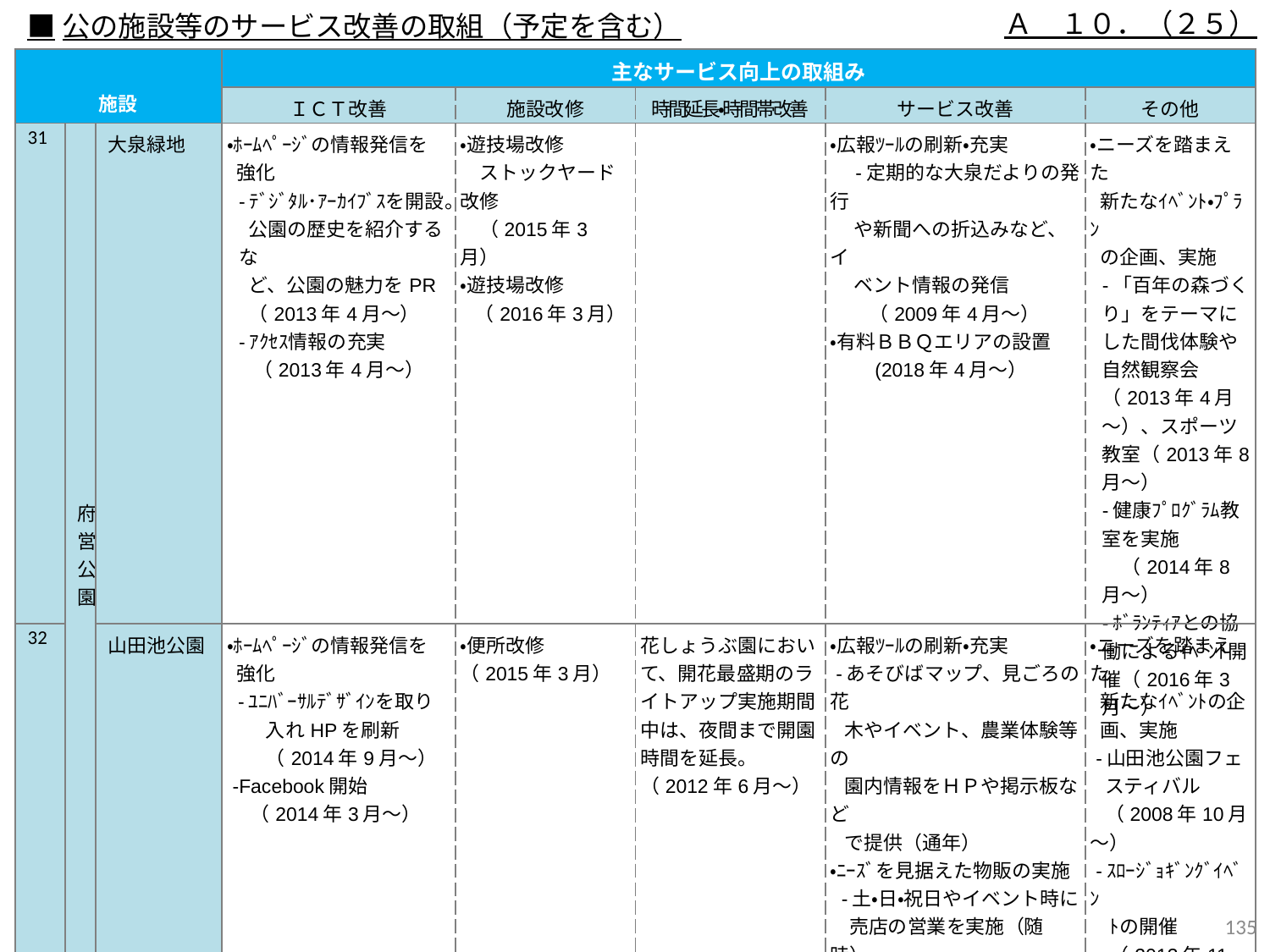

Ａ　１０．（２５）
■公の施設等のサービス改善の取組（予定を含む）
| 施設 |  |  | 主なサービス向上の取組み |  |  |  |  |
| --- | --- | --- | --- | --- | --- | --- | --- |
|  |  |  | ＩＣＴ改善 | 施設改修 | 時間延長・時間帯改善 | サービス改善 | その他 |
| 31 | 府営公園 | 大泉緑地 | ・ﾎｰﾑﾍﾟｰｼﾞの情報発信を 強化 -ﾃﾞｼﾞﾀﾙ･ｱｰｶｲﾌﾞｽを開設。 公園の歴史を紹介するな ど、公園の魅力をPR （2013年4月～） -ｱｸｾｽ情報の充実 （2013年4月～） | ・遊技場改修 　ストックヤード改修 （2015年3月） ・遊技場改修 （2016年3月） |  | ・広報ﾂｰﾙの刷新・充実 　-定期的な大泉だよりの発行 　 や新聞への折込みなど、イ 　 ベント情報の発信 　　（2009年4月～） ・有料ＢＢＱエリアの設置 　　(2018年4月～） | ・ニーズを踏まえた 新たなｲﾍﾞﾝﾄ・ﾌﾟﾗﾝ の企画、実施 -「百年の森づくり」をテーマにした間伐体験や自然観察会（2013年4月～）、スポーツ教室（2013年8月～） -健康ﾌﾟﾛｸﾞﾗﾑ教 室を実施 　（2014年8月～） -ﾎﾞﾗﾝﾃｨｱとの協働によるｲﾍﾞﾝﾄ開催（2016年3月～） |
| 32 |  | 山田池公園 | ・ﾎｰﾑﾍﾟｰｼﾞの情報発信を 強化 -ﾕﾆﾊﾞｰｻﾙﾃﾞｻﾞｲﾝを取り 　　入れHPを刷新 　　（2014年9月～） -Facebook開始 （2014年3月～） | ・便所改修 （2015年3月） | 花しょうぶ園において、開花最盛期のライトアップ実施期間中は、夜間まで開園時間を延長。（2012年6月～） | ・広報ﾂｰﾙの刷新・充実 -あそびばマップ、見ごろの花 木やイベント、農業体験等の 園内情報をＨＰや掲示板など で提供（通年） ・ﾆｰｽﾞを見据えた物販の実施 -土・日・祝日やイベント時に 売店の営業を実施（随時） ・有料ＢＢＱエリアの設置 (2018年9月～） | ・ニーズを踏まえた 新たなｲﾍﾞﾝﾄの企 画、実施 -山田池公園フェ スティバル （2008年10月～） -ｽﾛｰｼﾞｮｷﾞﾝｸﾞｲﾍﾞﾝ 　ﾄの開催 　（2013年11月～） |
135